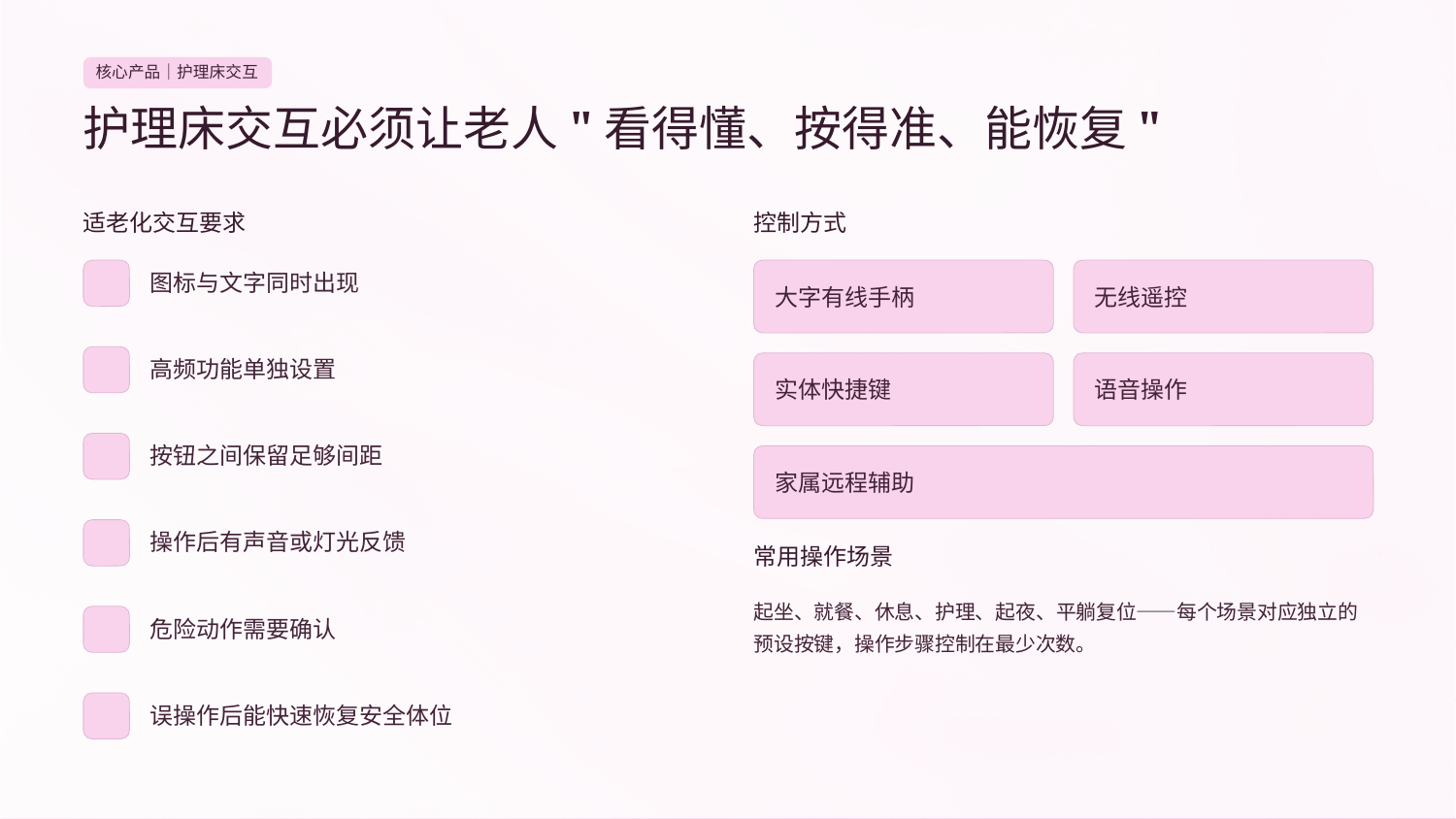

核心产品｜护理床交互
护理床交互必须让老人"看得懂、按得准、能恢复"
适老化交互要求
控制方式

图标与文字同时出现
大字有线手柄
无线遥控

高频功能单独设置
实体快捷键
语音操作

按钮之间保留足够间距

家属远程辅助

操作后有声音或灯光反馈
常用操作场景
起坐、就餐、休息、护理、起夜、平躺复位——每个场景对应独立的预设按键，操作步骤控制在最少次数。

危险动作需要确认

误操作后能快速恢复安全体位